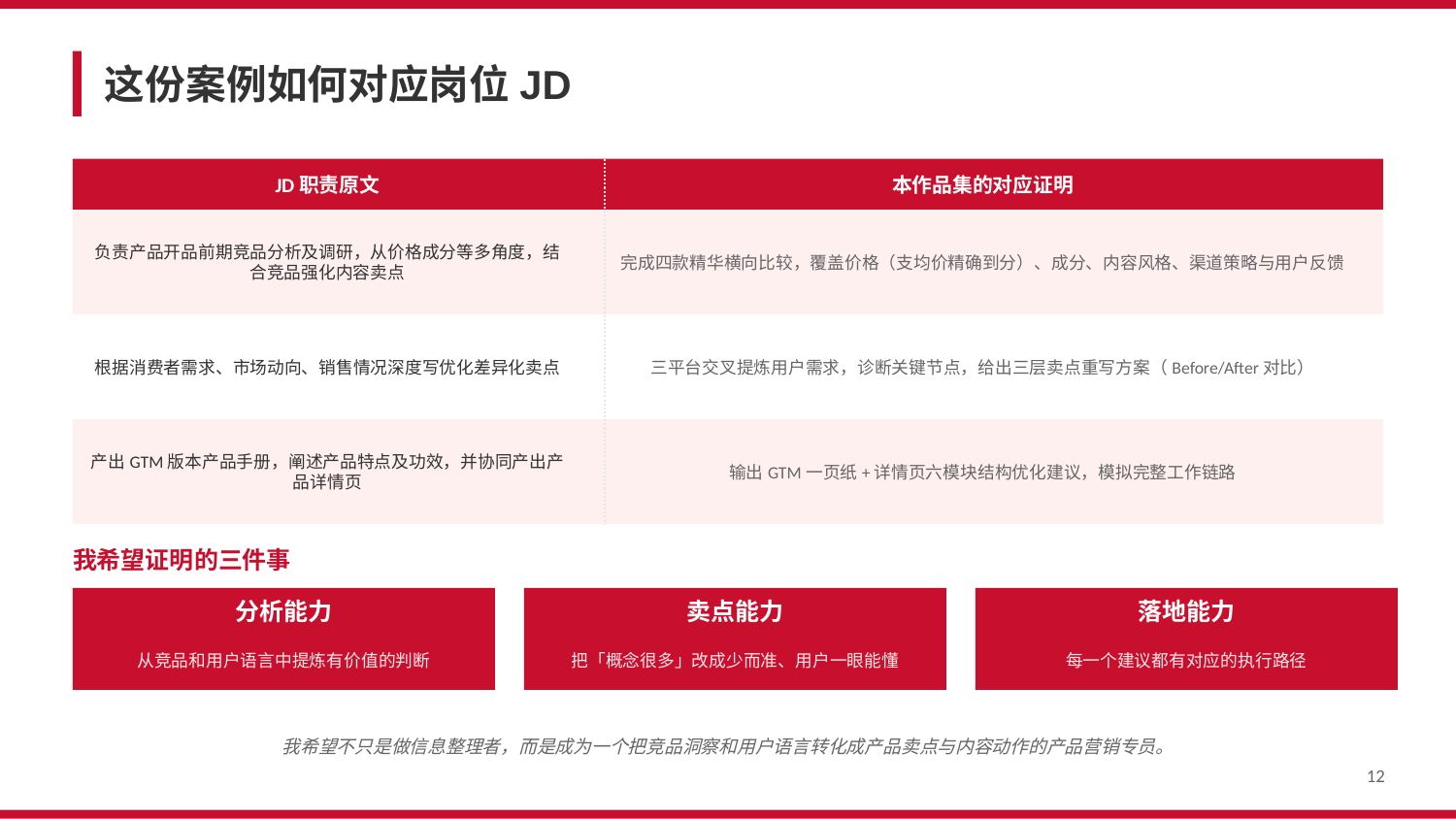

这份案例如何对应岗位JD

JD职责原文
本作品集的对应证明

负责产品开品前期竞品分析及调研，从价格成分等多角度，结合竞品强化内容卖点
完成四款精华横向比较，覆盖价格（支均价精确到分）、成分、内容风格、渠道策略与用户反馈

根据消费者需求、市场动向、销售情况深度写优化差异化卖点
三平台交叉提炼用户需求，诊断关键节点，给出三层卖点重写方案（Before/After对比）

产出GTM版本产品手册，阐述产品特点及功效，并协同产出产品详情页
输出GTM一页纸+详情页六模块结构优化建议，模拟完整工作链路
我希望证明的三件事

分析能力

卖点能力

落地能力
从竞品和用户语言中提炼有价值的判断
把「概念很多」改成少而准、用户一眼能懂
每一个建议都有对应的执行路径
我希望不只是做信息整理者，而是成为一个把竞品洞察和用户语言转化成产品卖点与内容动作的产品营销专员。
12